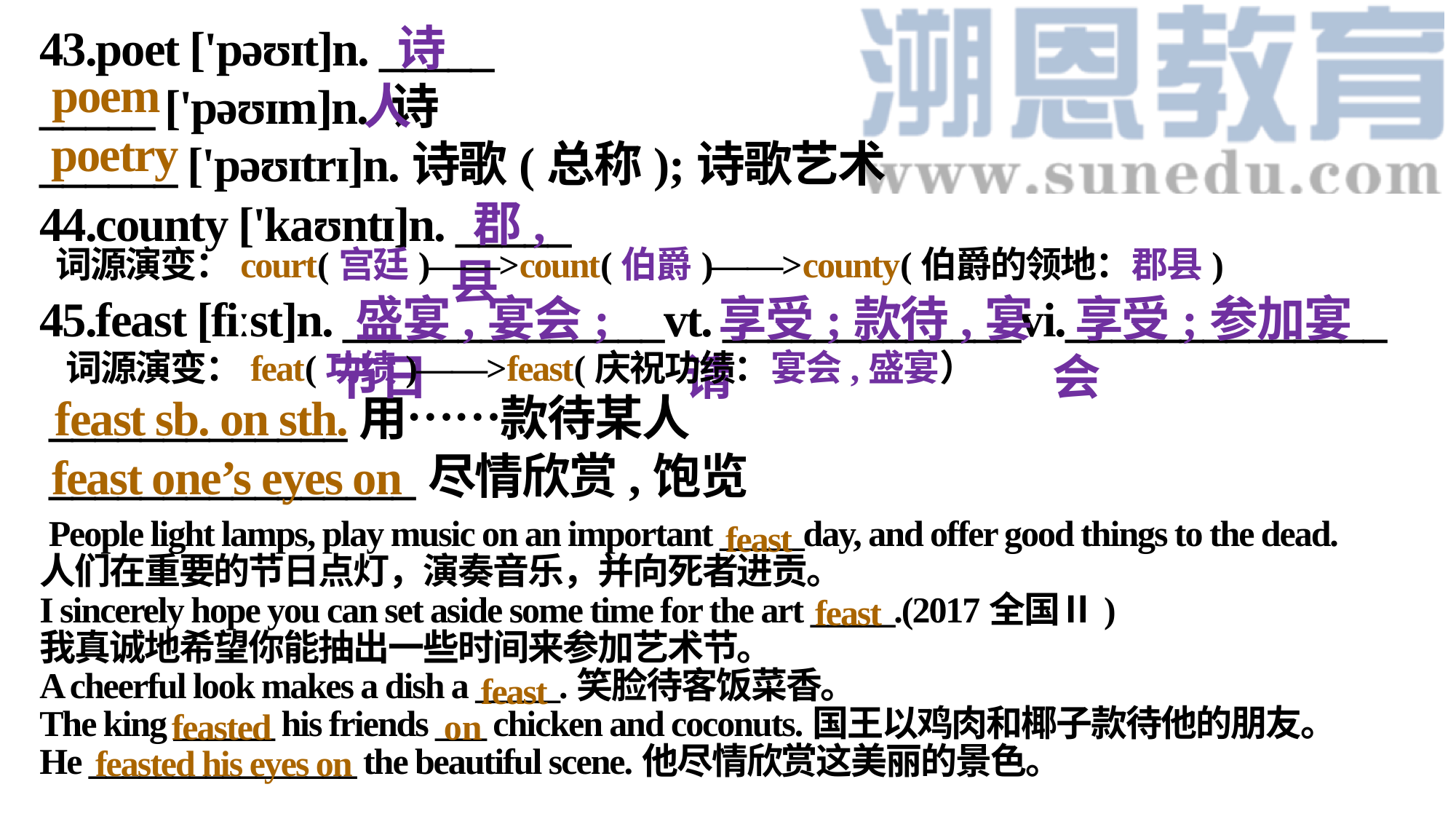

43.poet ['pəʊɪt]n. _____
_____ ['pəʊɪm]n. 诗
______ ['pəʊɪtrɪ]n.诗歌(总称);诗歌艺术
  诗人
 poem
 poetry
44.county ['kaʊntɪ]n. _____
 郡,县
 词源演变：court(宫廷)——>count(伯爵)——>county(伯爵的领地：郡县)
45.feast [fiːst]n. ______________vt. _____________vi.______________
 盛宴,宴会;节日
  享受;款待,宴请
 享受;参加宴会
 词源演变：feat(功绩)——>feast(庆祝功绩：宴会,盛宴）
  feast sb. on sth.
_____________用……款待某人
________________尽情欣赏,饱览
 feast one’s eyes on
 People light lamps, play music on an important _____day, and offer good things to the dead.
人们在重要的节日点灯，演奏音乐，并向死者进贡。
I sincerely hope you can set aside some time for the art _____.(2017全国Ⅱ)
我真诚地希望你能抽出一些时间来参加艺术节。
A cheerful look makes a dish a _____.笑脸待客饭菜香。
The king ______ his friends ___ chicken and coconuts.国王以鸡肉和椰子款待他的朋友。
He ________________ the beautiful scene.他尽情欣赏这美丽的景色。
 feast
 feast
 feast
 feasted
on
 feasted his eyes on